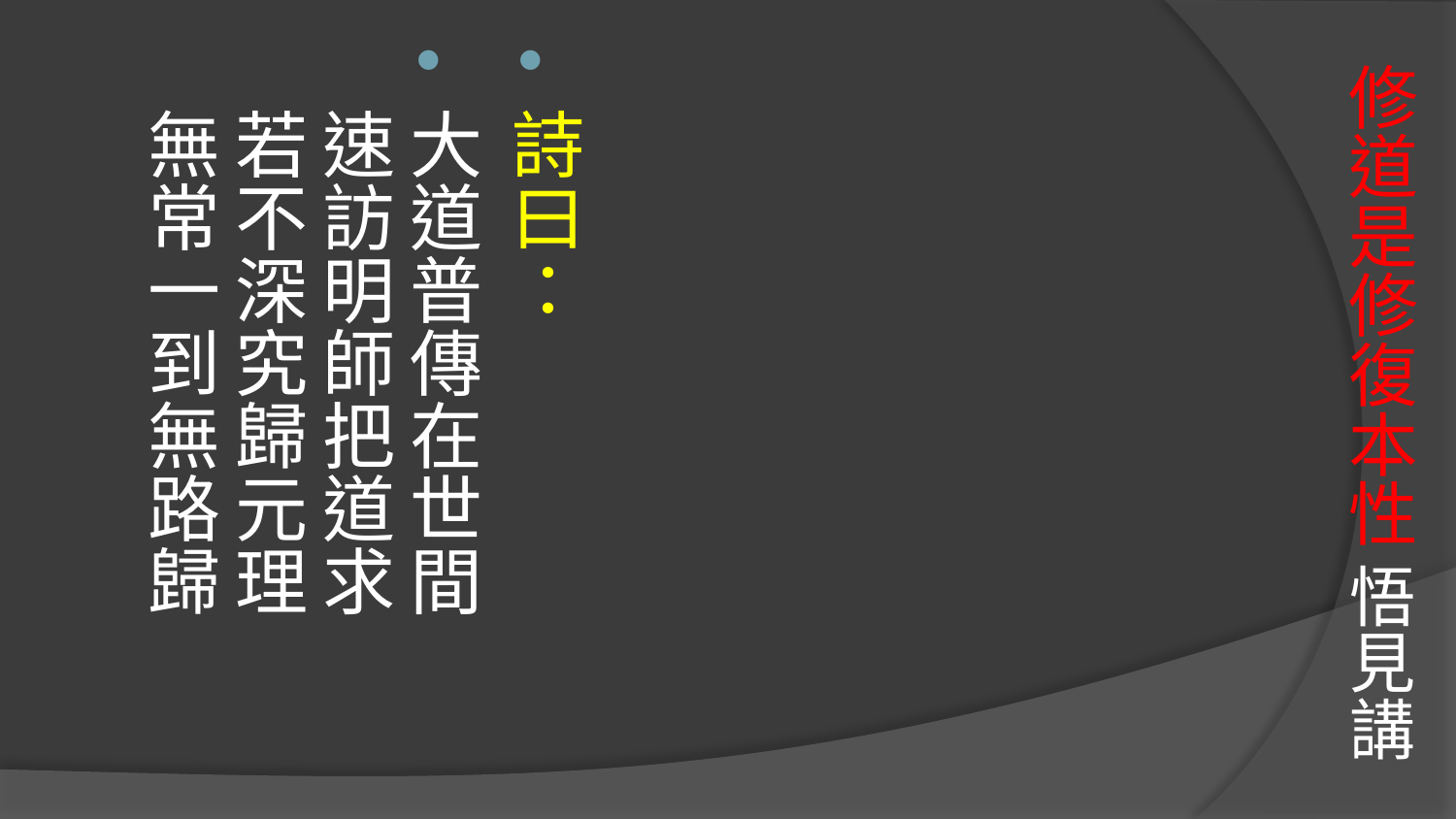

詩曰：
大道普傳在世間
速訪明師把道求
若不深究歸元理
無常一到無路歸

# 修道是修復本性 悟見講